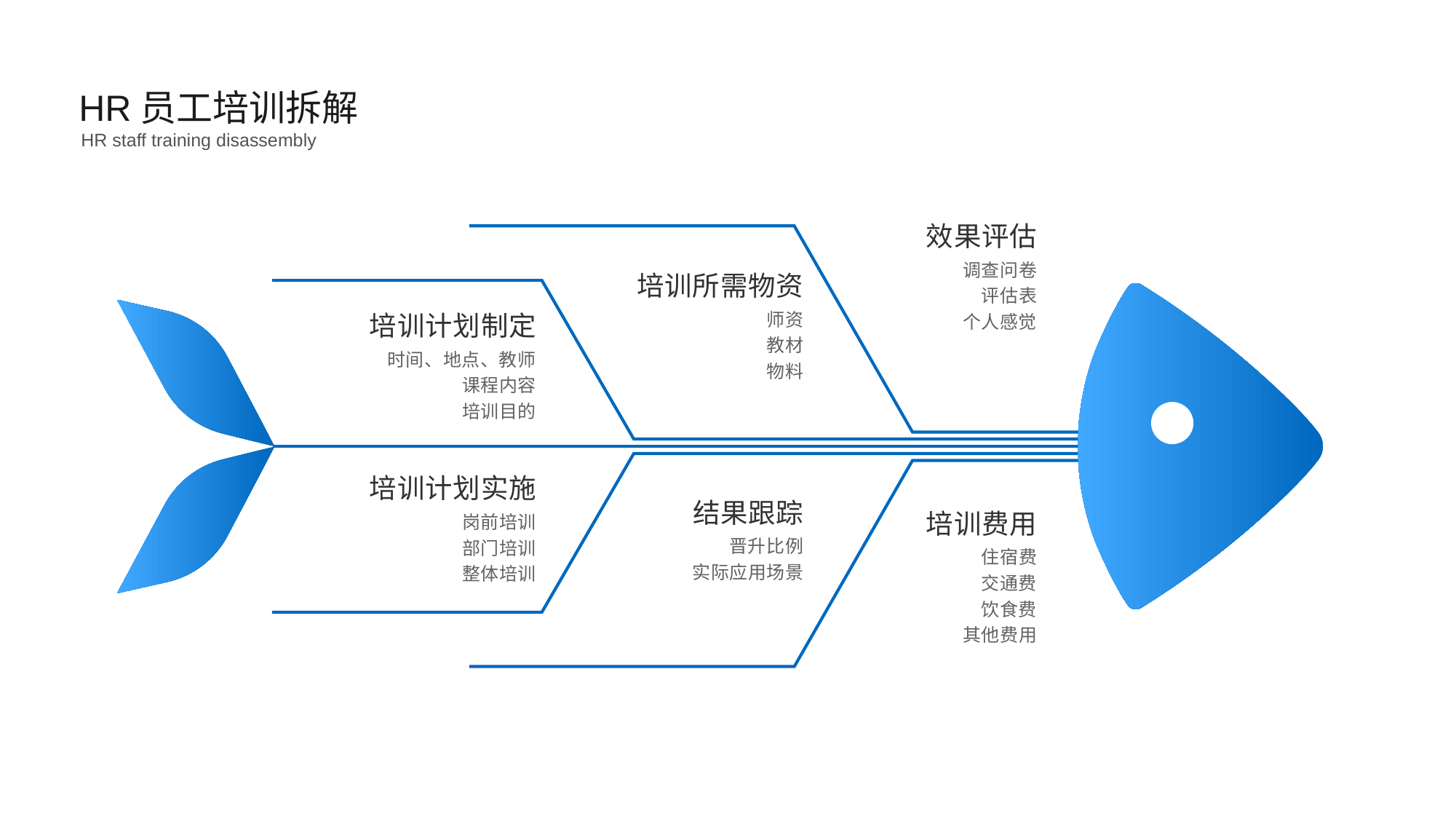

HR员工培训拆解
HR staff training disassembly
效果评估

培训所需物资
调查问卷
评估表
个人感觉

培训计划制定

师资
教材
物料
时间、地点、教师
课程内容
培训目的

培训计划实施

结果跟踪
岗前培训
部门培训
整体培训
培训费用
晋升比例
实际应用场景
住宿费
交通费
饮食费
其他费用